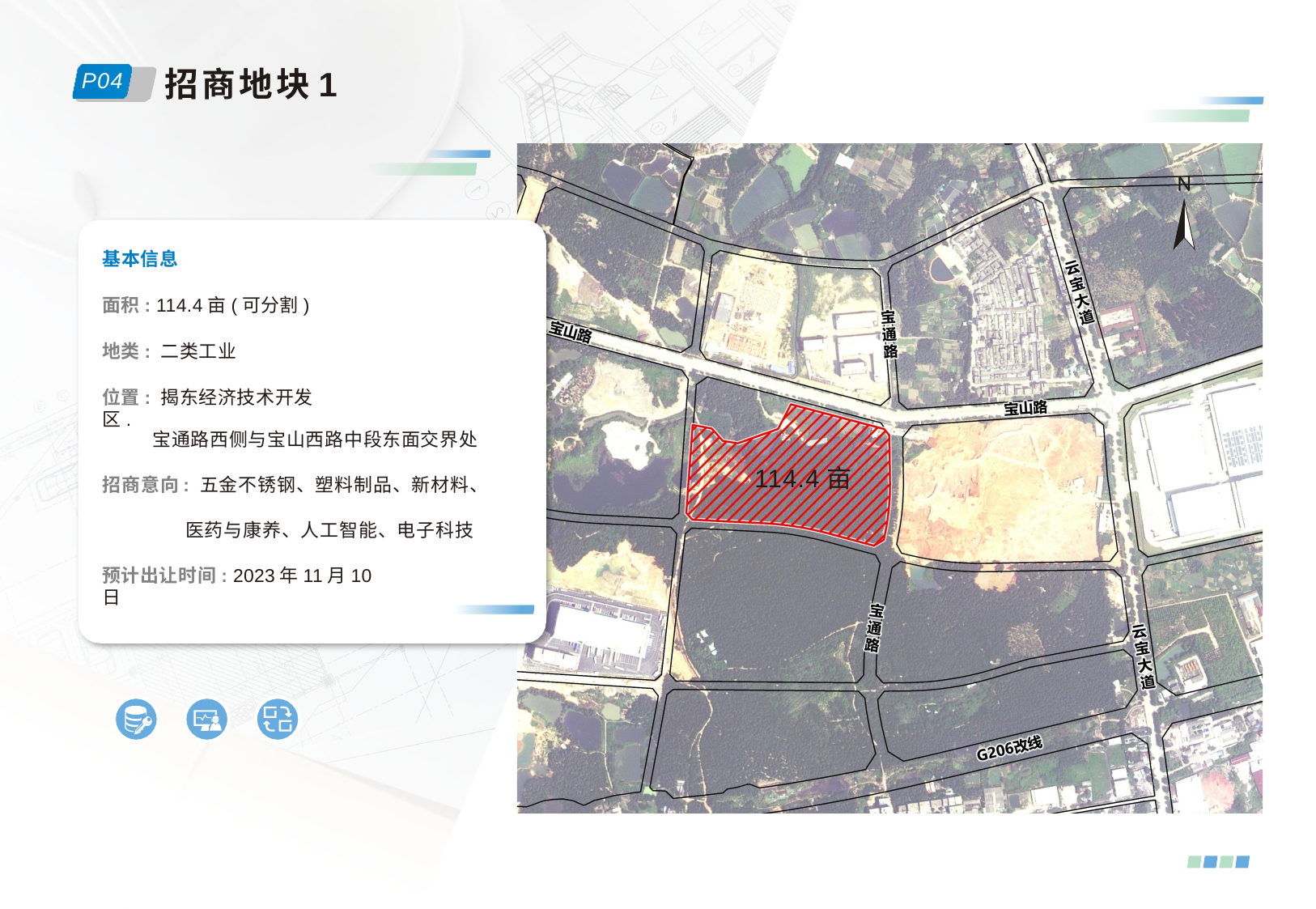

# 招商地块1

P04

基本信息

面积: 114.4亩(可分割)

地类: 二类工业

位置: 揭东经济技术开发区.
宝通路西侧与宝山西路中段东面交界处
招商意向: 五金不锈钢、塑料制品、新材料、医药与康养、人工智能、电子科技
114.4亩
预计出让时间: 2023年11月10日